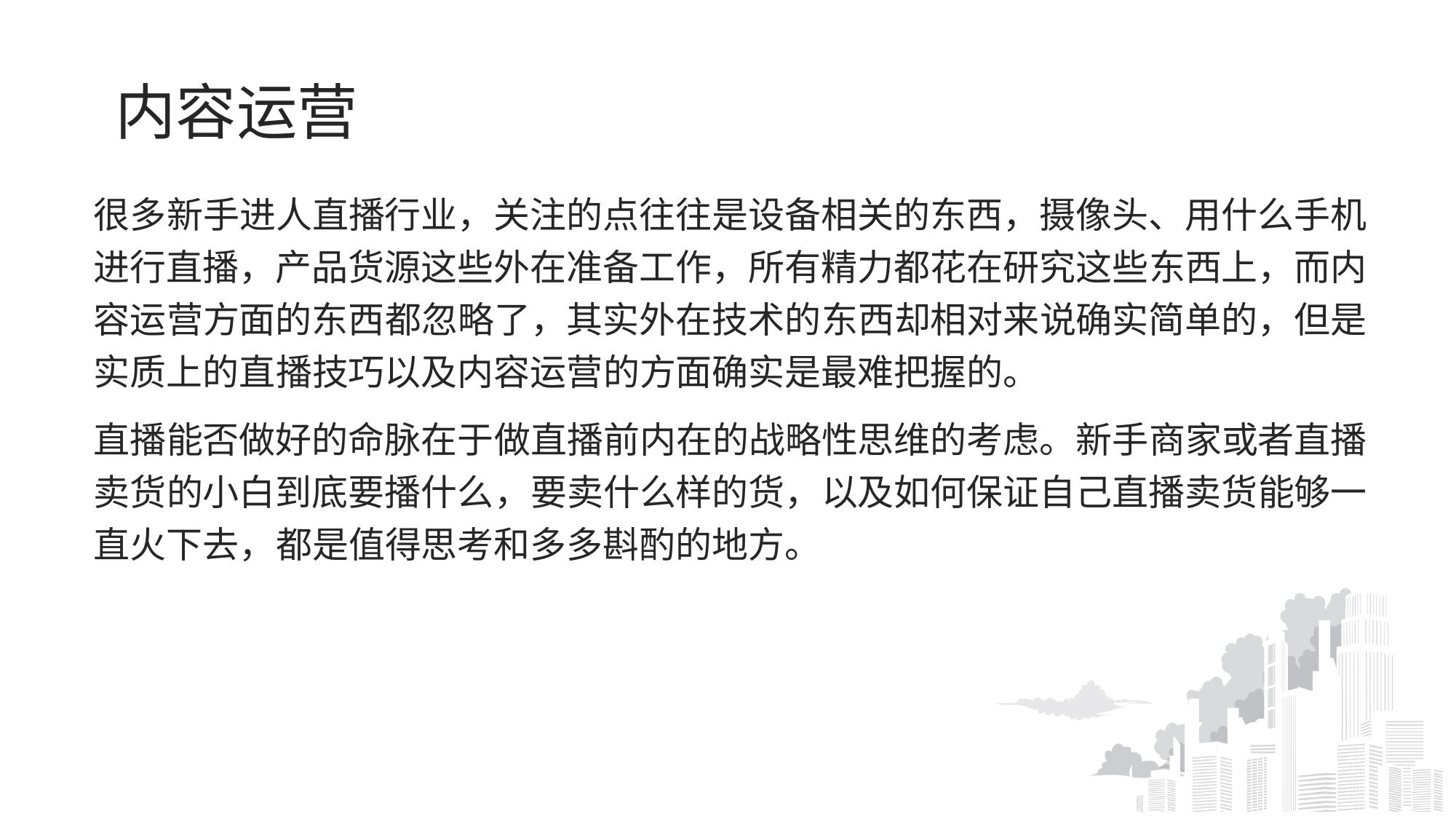

# 内容运营
很多新手进人直播行业，关注的点往往是设备相关的东西，摄像头、用什么手机进行直播，产品货源这些外在准备工作，所有精力都花在研究这些东西上，而内容运营方面的东西都忽略了，其实外在技术的东西却相对来说确实简单的，但是实质上的直播技巧以及内容运营的方面确实是最难把握的。
直播能否做好的命脉在于做直播前内在的战略性思维的考虑。新手商家或者直播卖货的小白到底要播什么，要卖什么样的货，以及如何保证自己直播卖货能够一直火下去，都是值得思考和多多斟酌的地方。